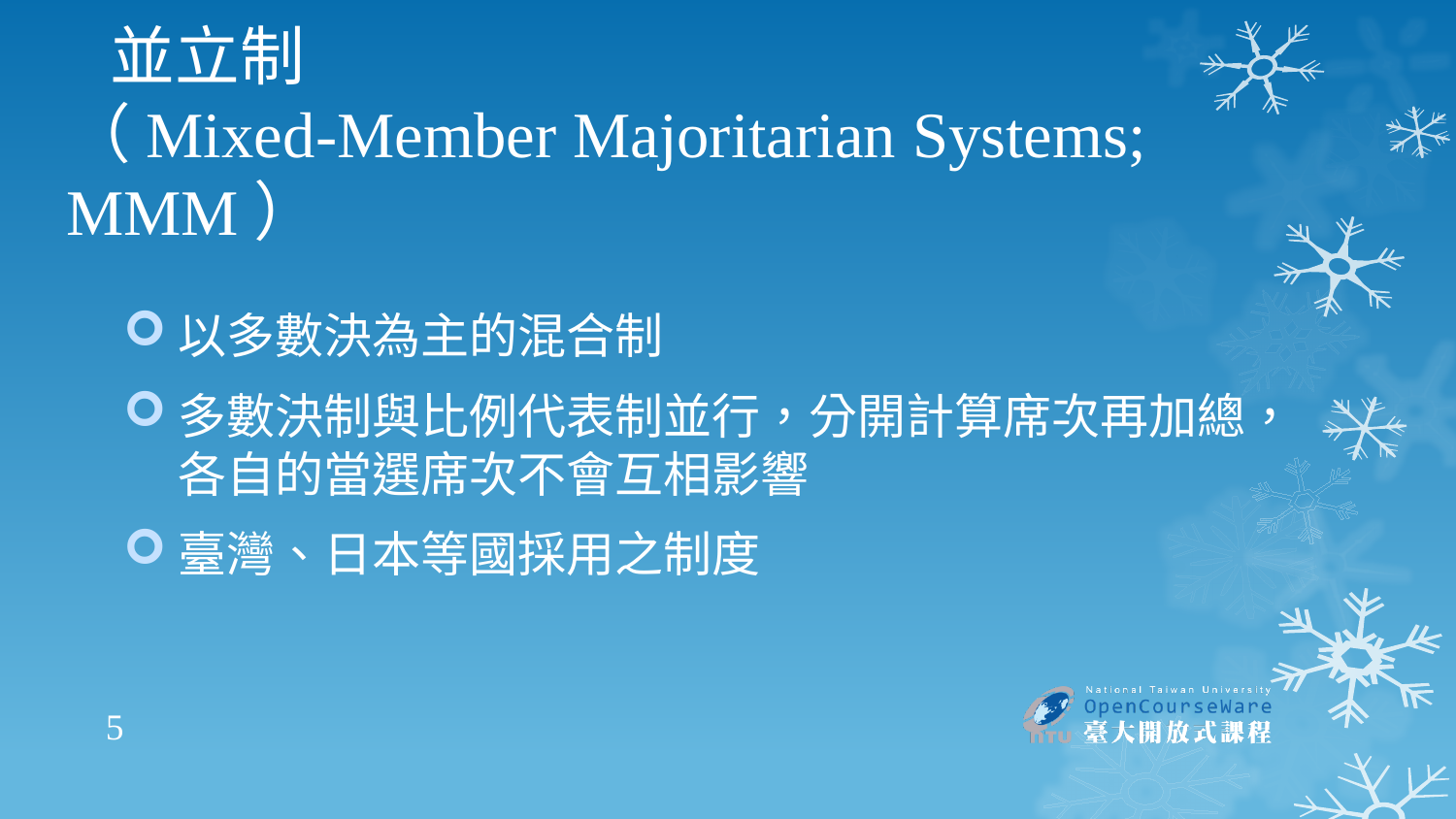

# 並立制 （Mixed-Member Majoritarian Systems; MMM）
以多數決為主的混合制
多數決制與比例代表制並行，分開計算席次再加總，各自的當選席次不會互相影響
臺灣、日本等國採用之制度
5